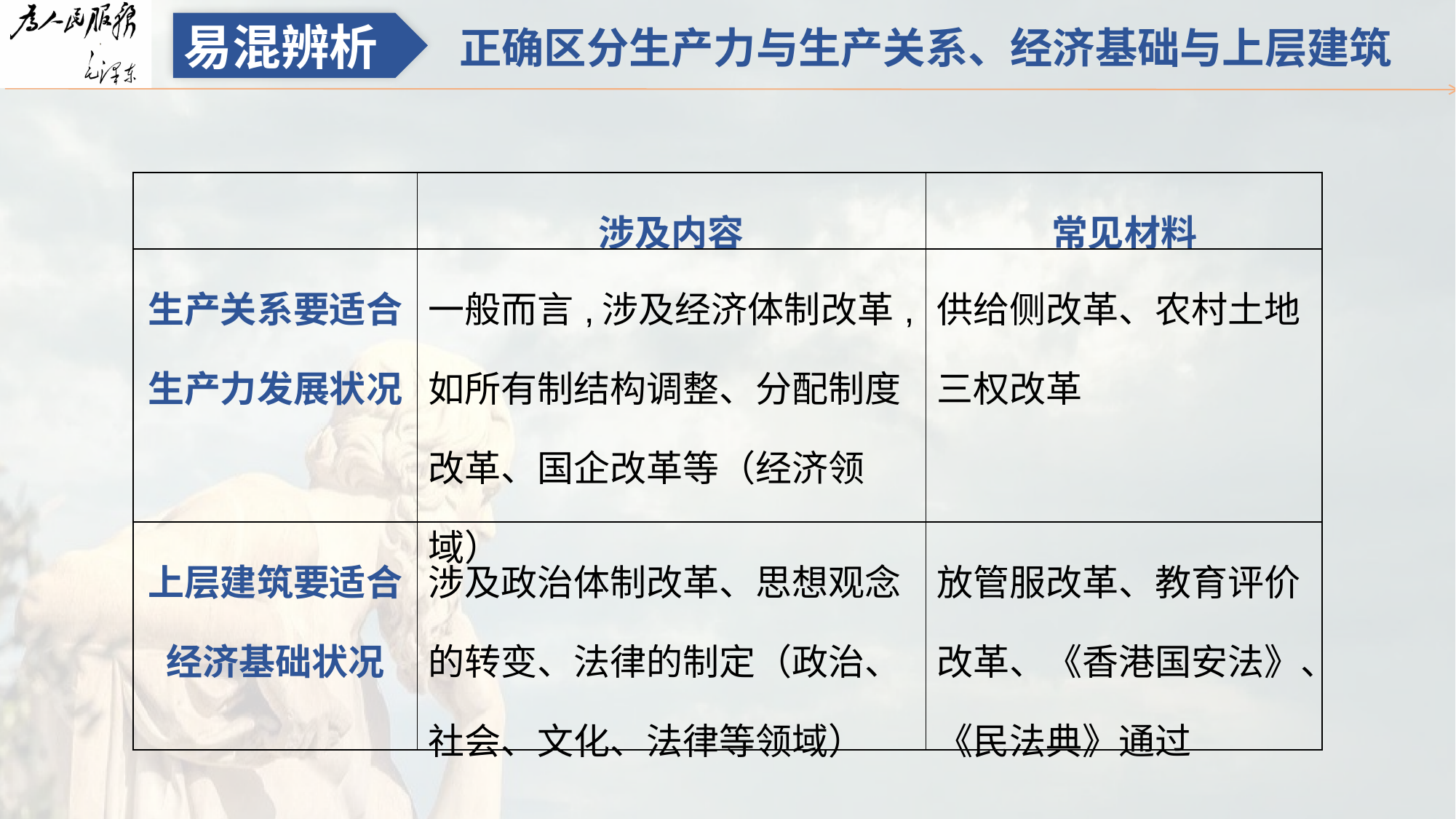

易混辨析
正确区分生产力与生产关系、经济基础与上层建筑
|  | 涉及内容 | 常见材料 |
| --- | --- | --- |
| 生产关系要适合生产力发展状况 | 一般而言,涉及经济体制改革,如所有制结构调整、分配制度改革、国企改革等（经济领域） | 供给侧改革、农村土地三权改革 |
| 上层建筑要适合经济基础状况 | 涉及政治体制改革、思想观念的转变、法律的制定（政治、社会、文化、法律等领域） | 放管服改革、教育评价改革、《香港国安法》、《民法典》通过 |